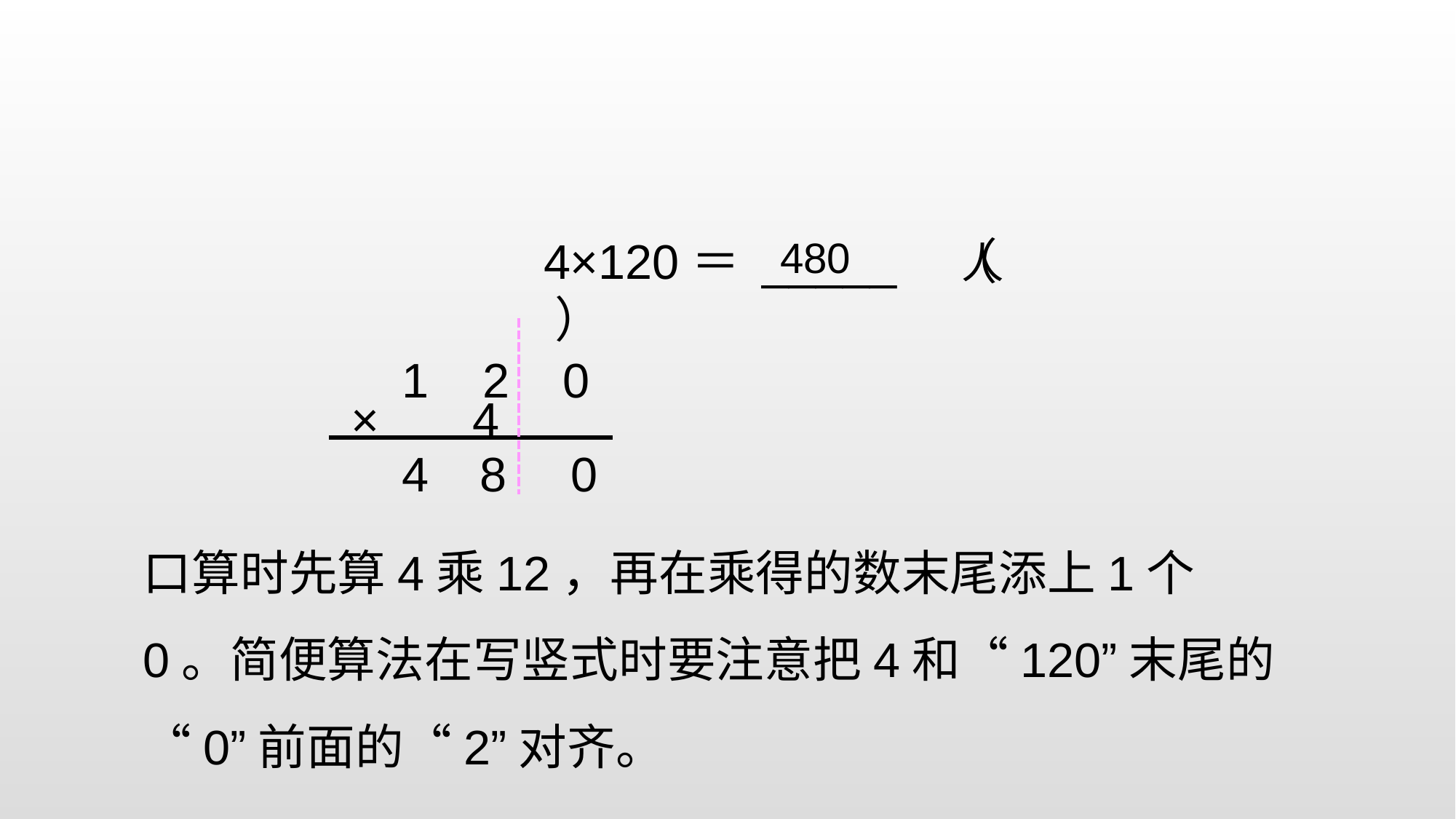

480
4×120＝ _____   （     ）
人
1    2    0
×       4
4
8
0
口算时先算4乘12，再在乘得的数末尾添上1个0。简便算法在写竖式时要注意把4和“120”末尾的“0”前面的“2”对齐。